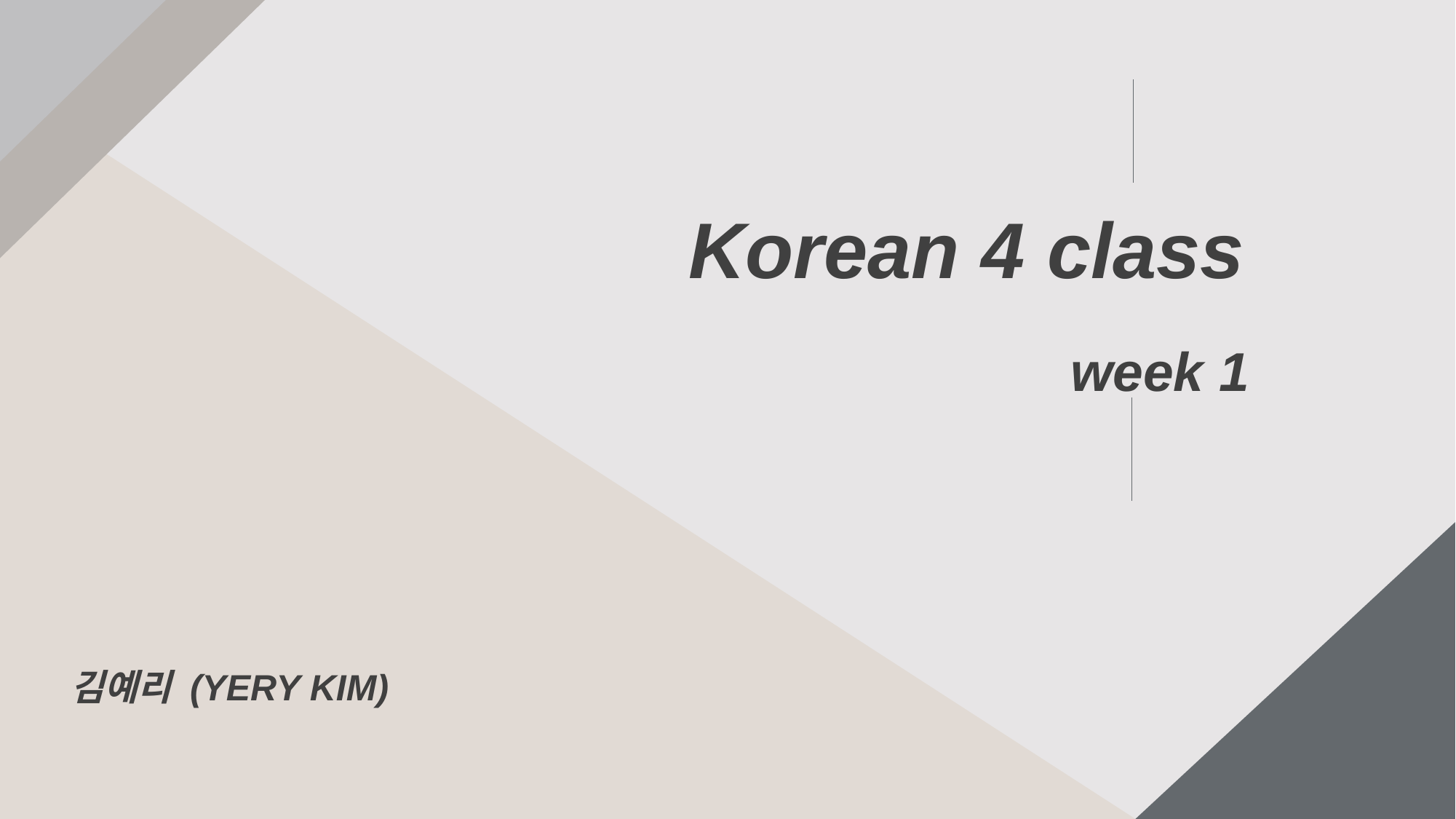

Korean 4 class
week 1

김예리 (YERY KIM)